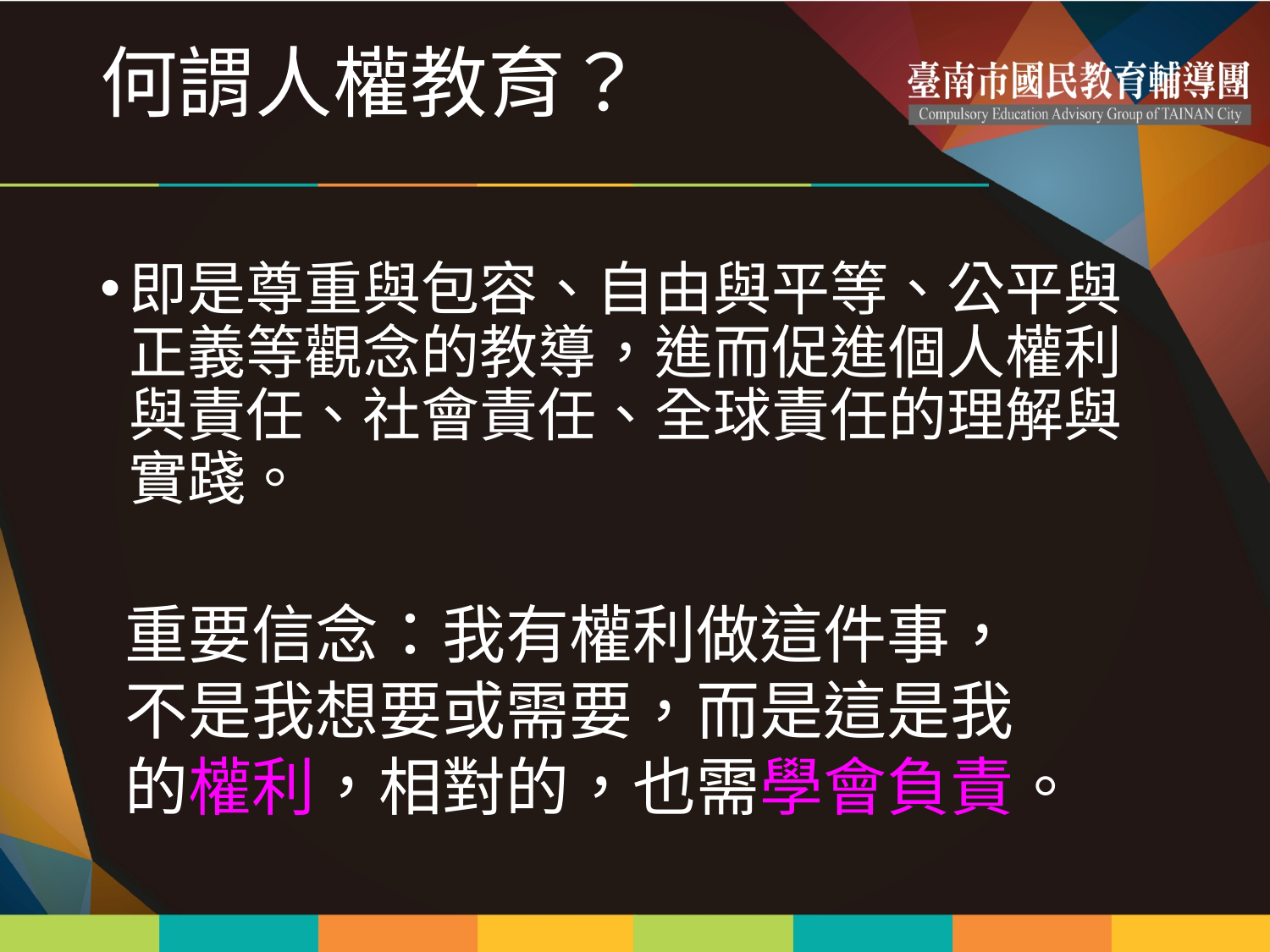

# 何謂人權教育？
即是尊重與包容、自由與平等、公平與正義等觀念的教導，進而促進個人權利與責任、社會責任、全球責任的理解與實踐。

重要信念：我有權利做這件事，不是我想要或需要，而是這是我的權利，相對的，也需學會負責。